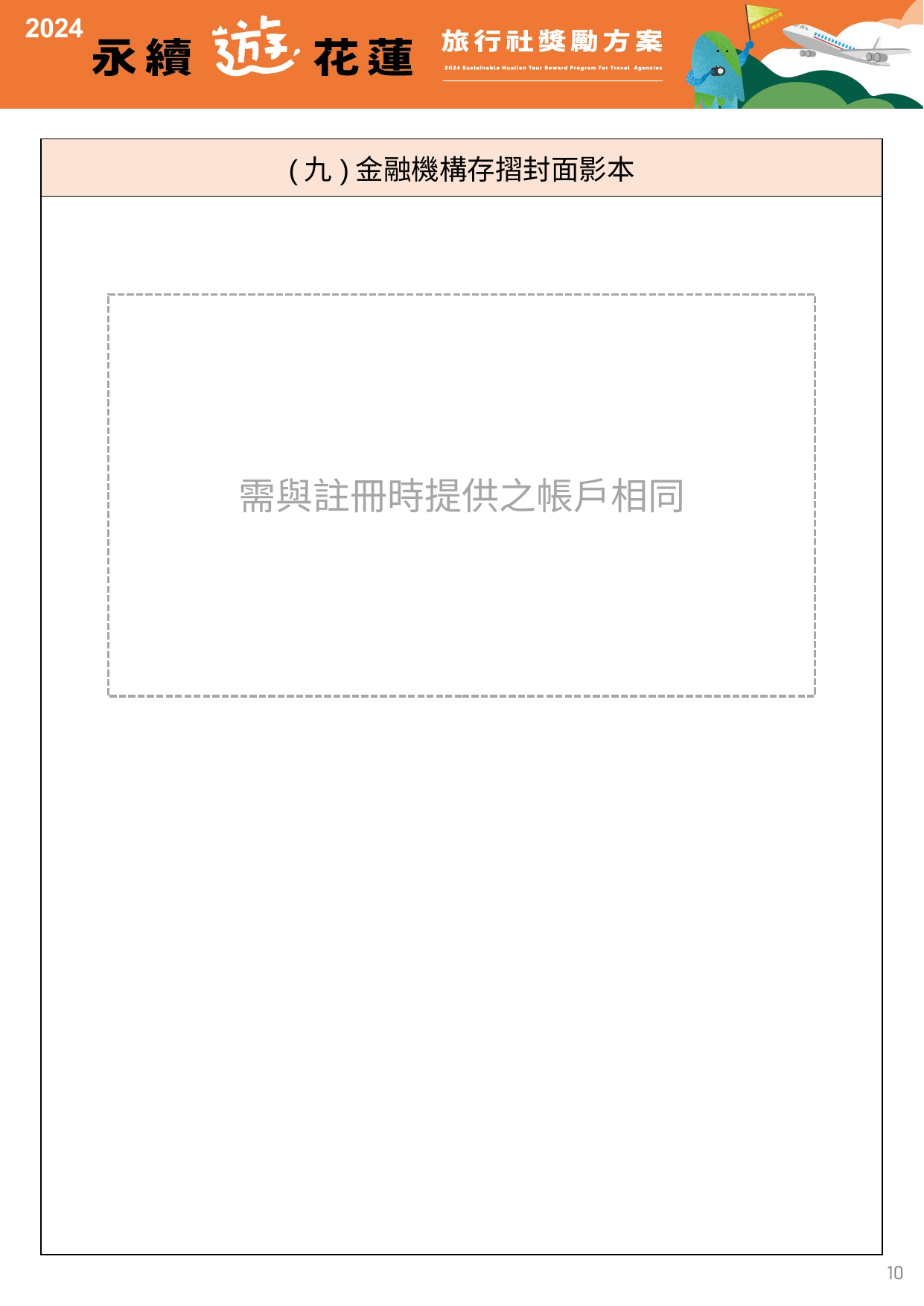

| (九)金融機構存摺封面影本 |
| --- |
|  |
需與註冊時提供之帳戶相同
10